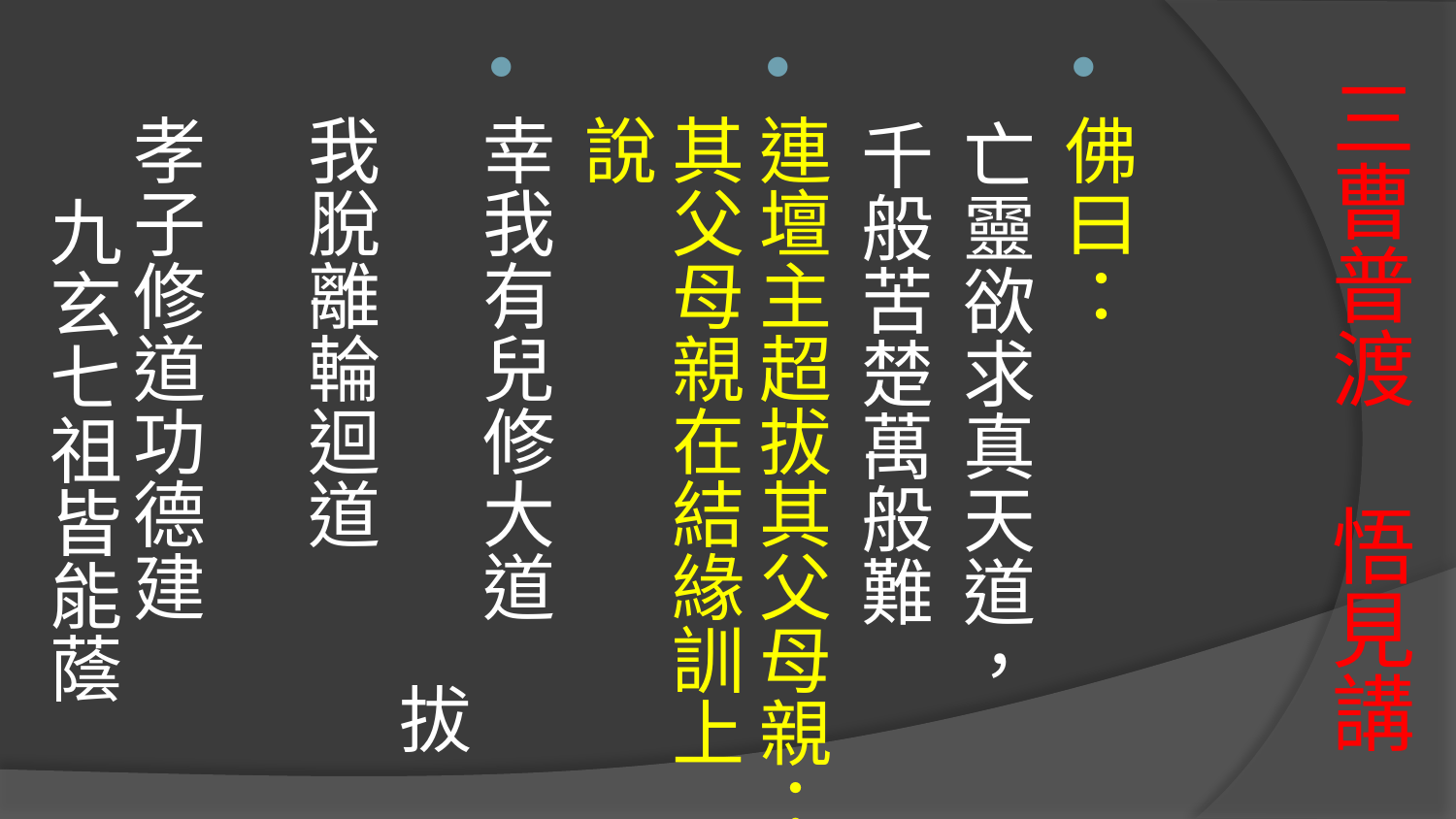

佛曰：
   亡靈欲求真天道，
   千般苦楚萬般難
連壇主超拔其父母親：其父母親在結緣訓上說
幸我有兒修大道                                             拔我脫離輪迴道                                                    孝子修道功德建               九玄七祖皆能蔭
# 三曹普渡     悟見講